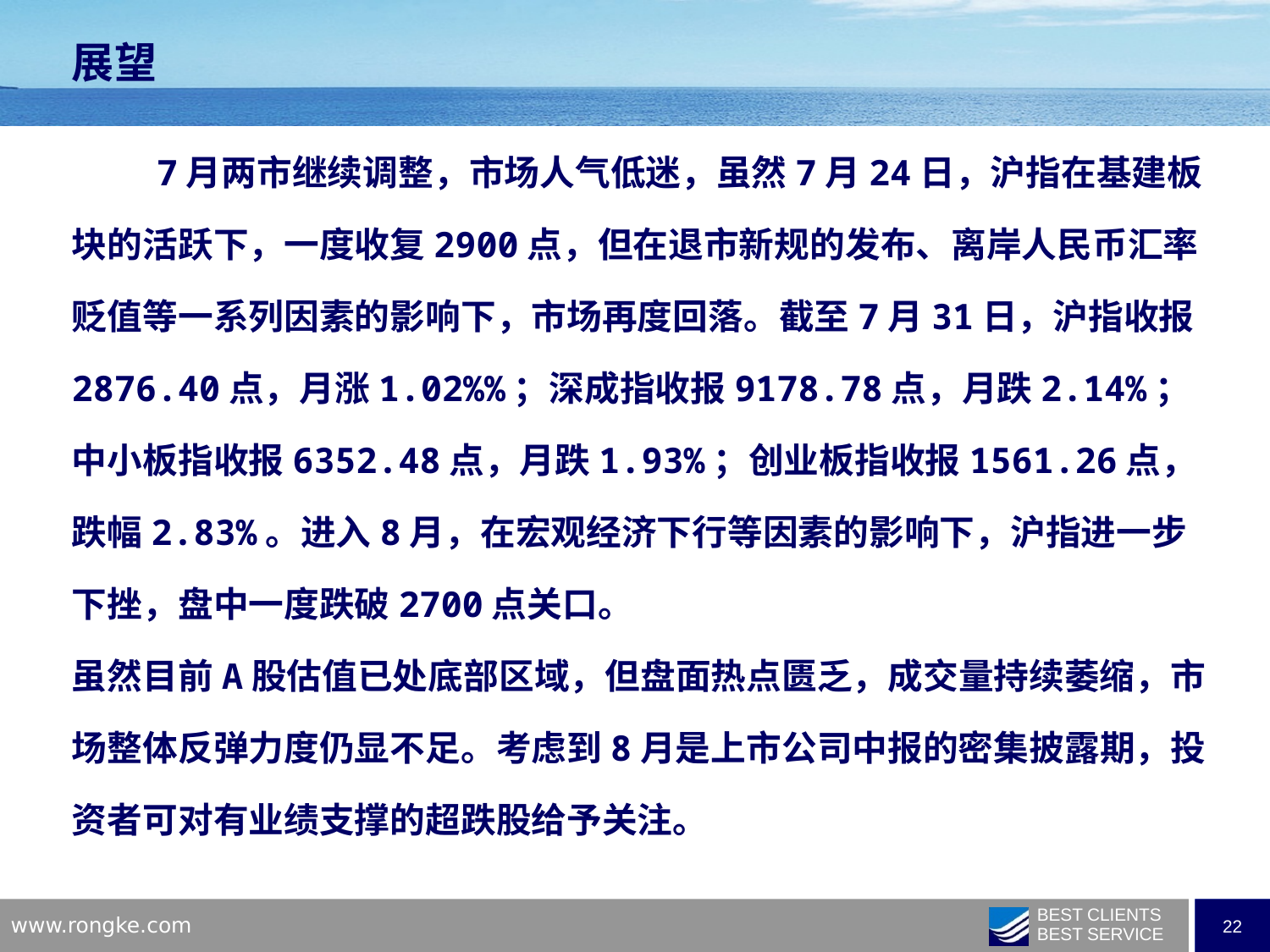

展望

    7月两市继续调整，市场人气低迷，虽然7月24日，沪指在基建板块的活跃下，一度收复2900点，但在退市新规的发布、离岸人民币汇率贬值等一系列因素的影响下，市场再度回落。截至7月31日，沪指收报2876.40点，月涨1.02%%；深成指收报9178.78点，月跌2.14%；中小板指收报6352.48点，月跌1.93%；创业板指收报1561.26点，跌幅2.83%。进入8月，在宏观经济下行等因素的影响下，沪指进一步下挫，盘中一度跌破2700点关口。
虽然目前A股估值已处底部区域，但盘面热点匮乏，成交量持续萎缩，市场整体反弹力度仍显不足。考虑到8月是上市公司中报的密集披露期，投资者可对有业绩支撑的超跌股给予关注。